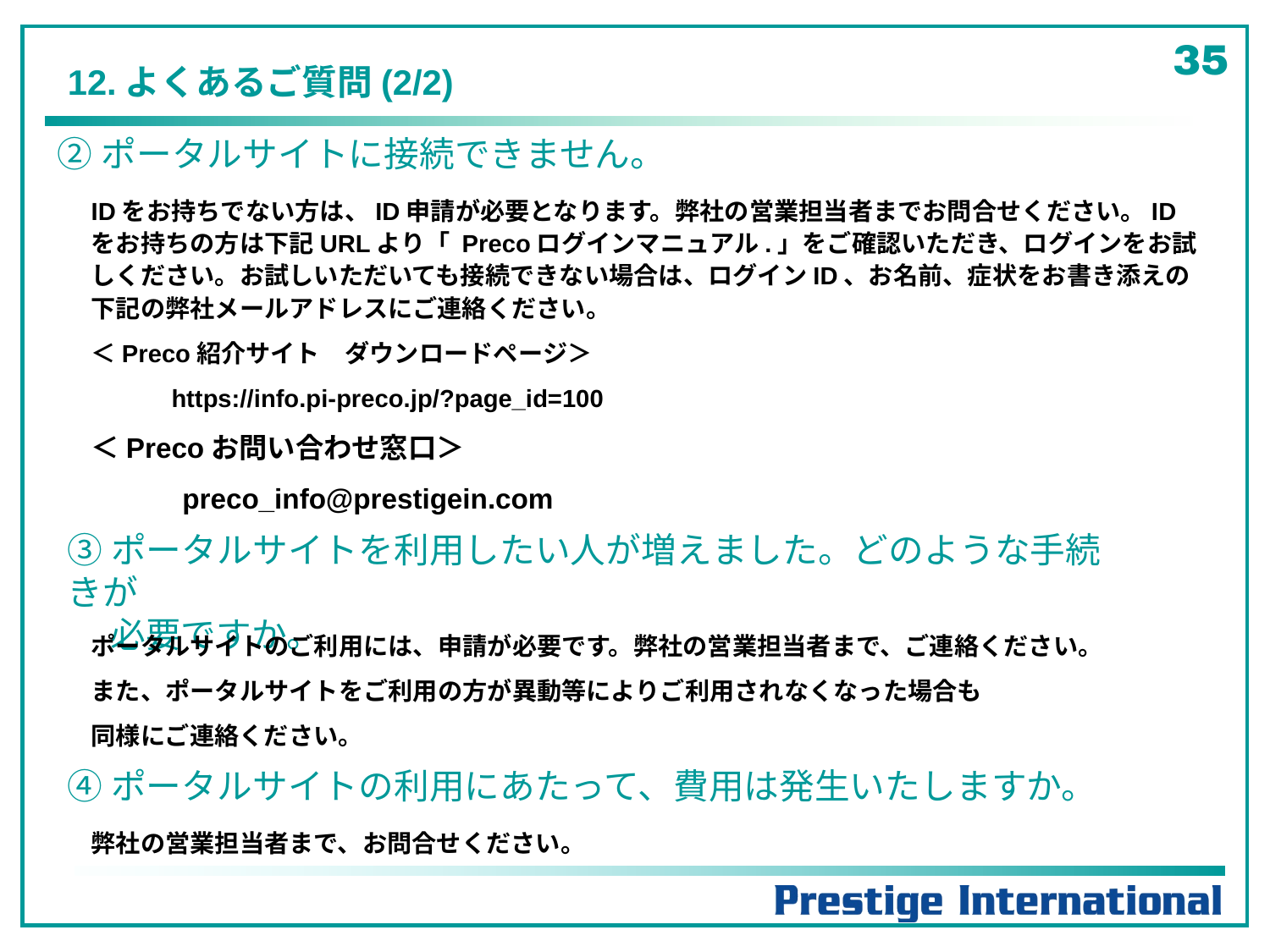

35
# 12.よくあるご質問(2/2)
②ポータルサイトに接続できません。
IDをお持ちでない方は、ID申請が必要となります。弊社の営業担当者までお問合せください。IDをお持ちの方は下記URLより「 Precoログインマニュアル.」をご確認いただき、ログインをお試しください。お試しいただいても接続できない場合は、ログインID、お名前、症状をお書き添えの下記の弊社メールアドレスにご連絡ください。
＜Preco紹介サイト　ダウンロードページ＞
　　　https://info.pi-preco.jp/?page_id=100
＜Precoお問い合わせ窓口＞
　　　preco_info@prestigein.com
③ポータルサイトを利用したい人が増えました。どのような手続きが
　 必要ですか。
ポータルサイトのご利用には、申請が必要です。弊社の営業担当者まで、ご連絡ください。
また、ポータルサイトをご利用の方が異動等によりご利用されなくなった場合も
同様にご連絡ください。
④ポータルサイトの利用にあたって、費用は発生いたしますか。
弊社の営業担当者まで、お問合せください。